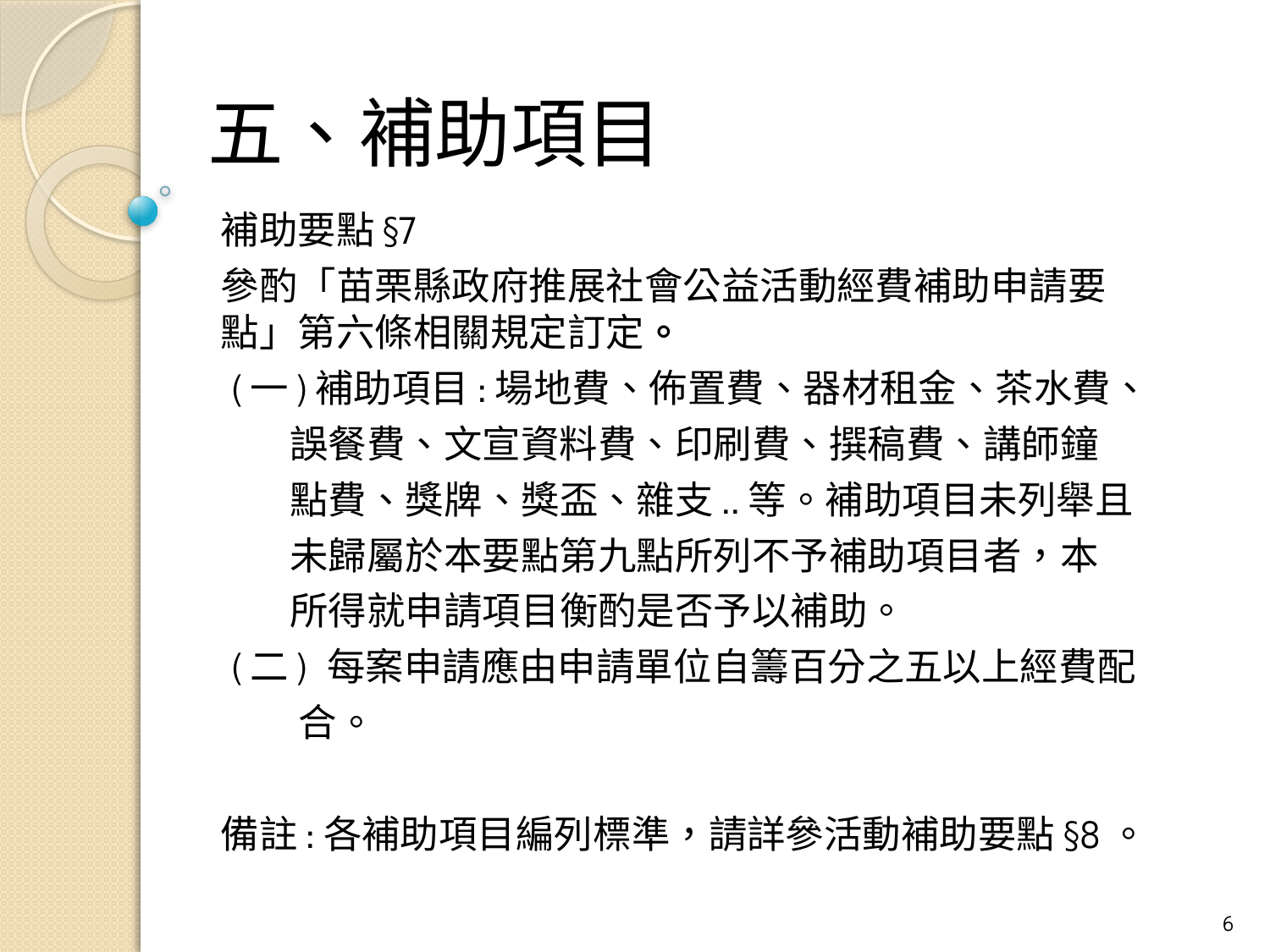

# 五、補助項目
補助要點§7
參酌「苗栗縣政府推展社會公益活動經費補助申請要              點」第六條相關規定訂定。
 (一)補助項目:場地費、佈置費、器材租金、茶水費、
       誤餐費、文宣資料費、印刷費、撰稿費、講師鐘
       點費、獎牌、獎盃、雜支..等。補助項目未列舉且
       未歸屬於本要點第九點所列不予補助項目者，本
       所得就申請項目衡酌是否予以補助。
 (二) 每案申請應由申請單位自籌百分之五以上經費配
        合。

備註:各補助項目編列標準，請詳參活動補助要點§8。

6